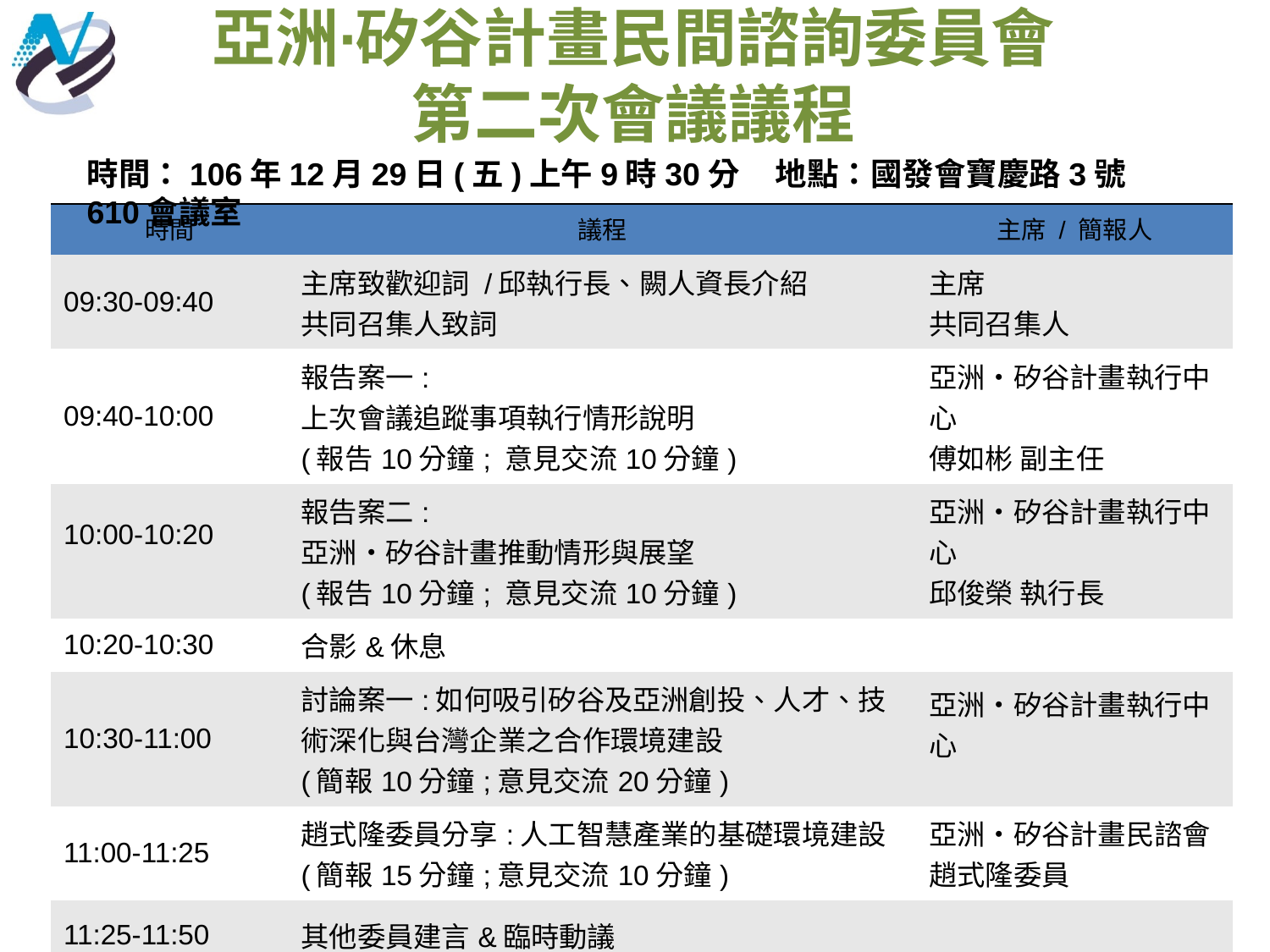

亞洲∙矽谷計畫民間諮詢委員會
第二次會議議程
時間：106年12月29日(五)上午9時30分     地點：國發會寶慶路3號610會議室
| 時間 | 議程 | 主席 / 簡報人 |
| --- | --- | --- |
| 09:30-09:40 | 主席致歡迎詞 /邱執行長、闕人資長介紹 共同召集人致詞 | 主席 共同召集人 |
| 09:40-10:00 | 報告案一: 上次會議追蹤事項執行情形說明 (報告10分鐘; 意見交流10分鐘) | 亞洲‧矽谷計畫執行中心 傅如彬 副主任 |
| 10:00-10:20 | 報告案二: 亞洲‧矽谷計畫推動情形與展望 (報告10分鐘; 意見交流10分鐘) | 亞洲‧矽谷計畫執行中心 邱俊榮 執行長 |
| 10:20-10:30 | 合影&休息 |  |
| 10:30-11:00 | 討論案一:如何吸引矽谷及亞洲創投、人才、技術深化與台灣企業之合作環境建設 (簡報10分鐘;意見交流20分鐘) | 亞洲‧矽谷計畫執行中心 |
| 11:00-11:25 | 趙式隆委員分享:人工智慧產業的基礎環境建設 (簡報15分鐘;意見交流10分鐘) | 亞洲‧矽谷計畫民諮會 趙式隆委員 |
| 11:25-11:50 | 其他委員建言&臨時動議 |  |
| 11:50-12:00 | 結語&散會 (敬備午宴) | 主席/共同召集人 |